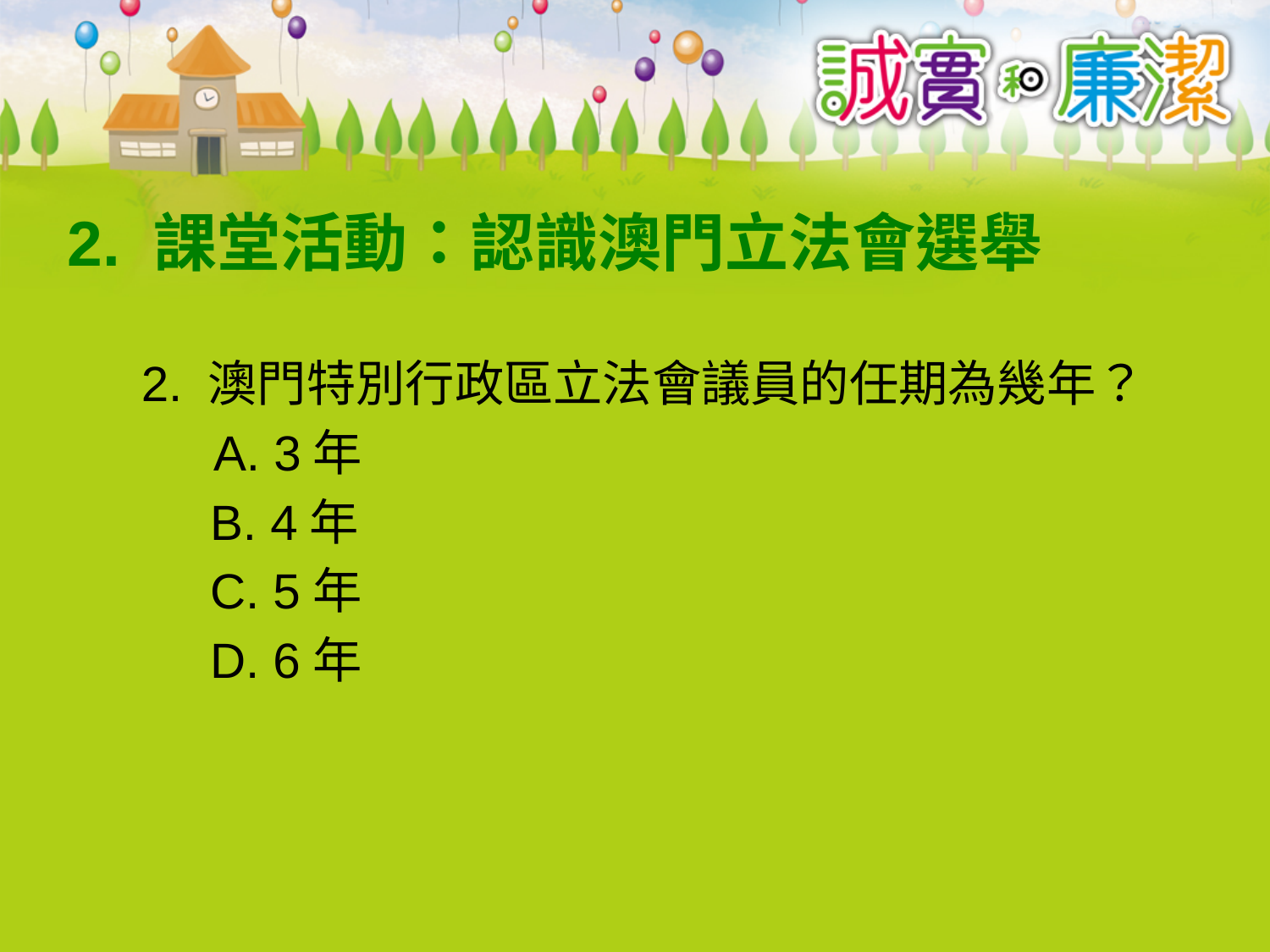

# 2. 課堂活動：認識澳門立法會選舉
2. 澳門特別行政區立法會議員的任期為幾年？
　 A. 3年
     B. 4年
     C. 5年
     D. 6年